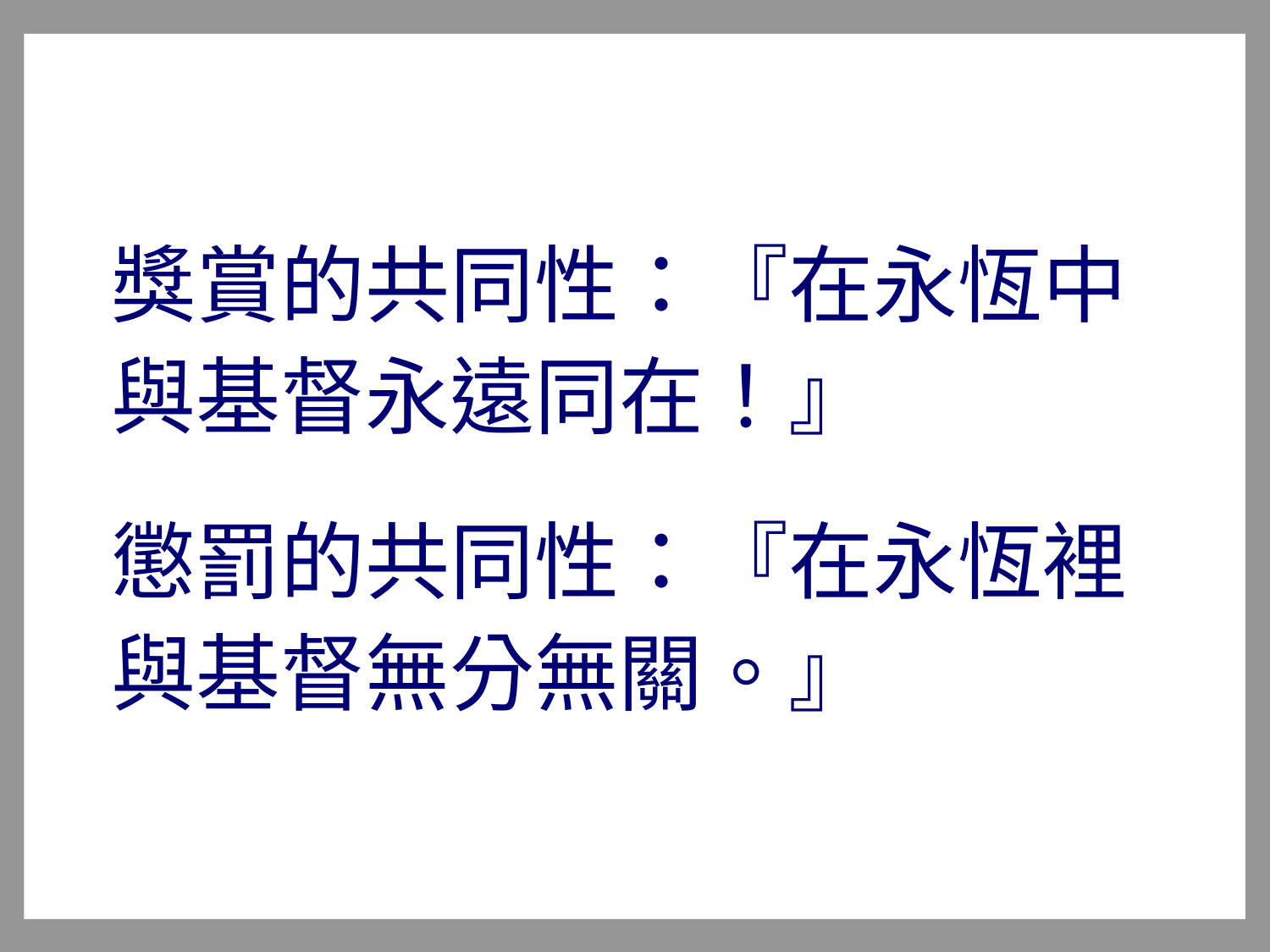

獎賞的共同性：『在永恆中與基督永遠同在！』
懲罰的共同性：『在永恆裡與基督無分無關。』